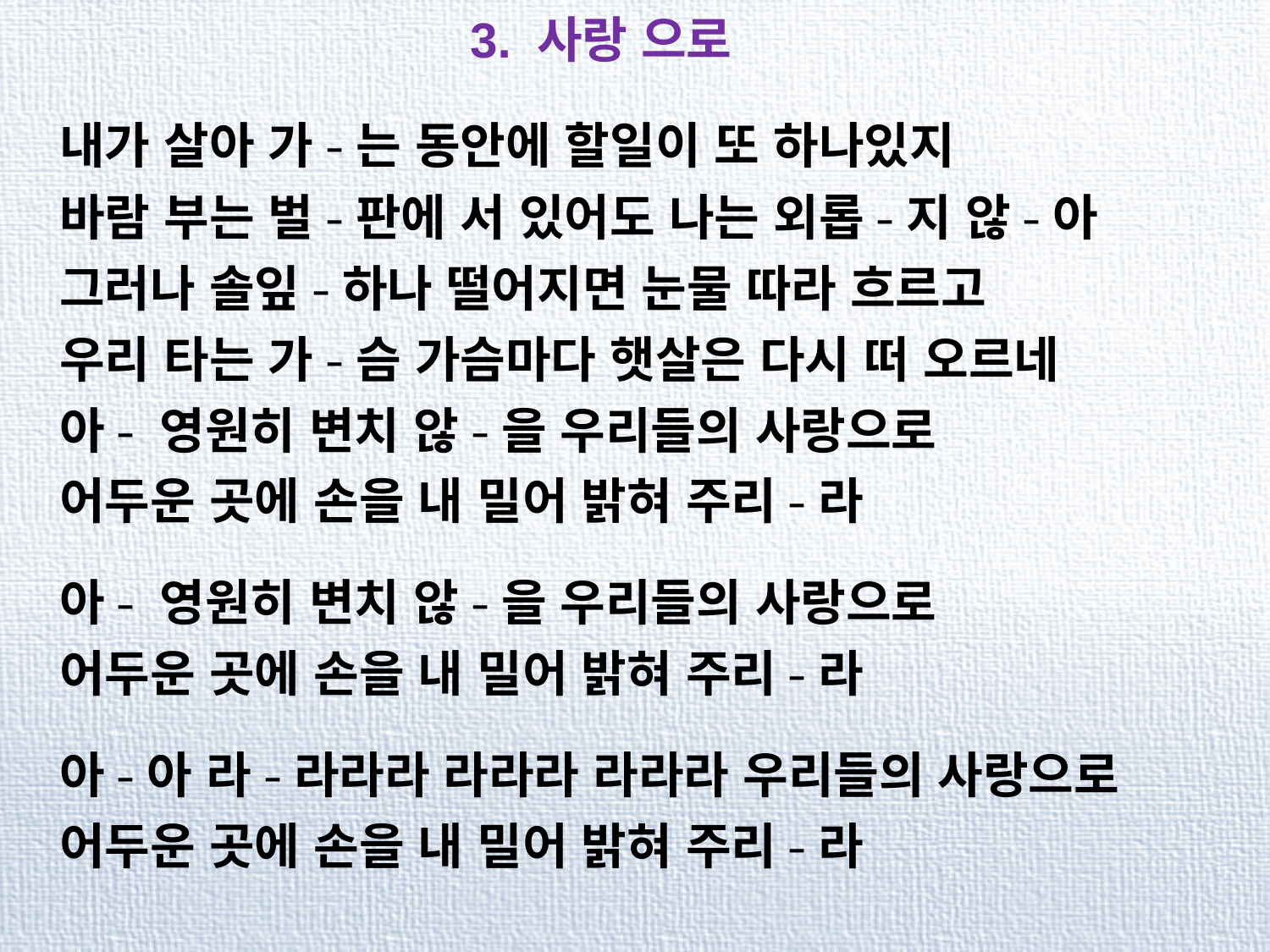

3. 사랑 으로
내가 살아 가-는 동안에 할일이 또 하나있지
바람 부는 벌-판에 서 있어도 나는 외롭-지 않-아
그러나 솔잎-하나 떨어지면 눈물 따라 흐르고
우리 타는 가-슴 가슴마다 햇살은 다시 떠 오르네
아- 영원히 변치 않-을 우리들의 사랑으로
어두운 곳에 손을 내 밀어 밝혀 주리-라

아- 영원히 변치 않-을 우리들의 사랑으로
어두운 곳에 손을 내 밀어 밝혀 주리-라

아-아 라-라라라 라라라 라라라 우리들의 사랑으로
어두운 곳에 손을 내 밀어 밝혀 주리-라